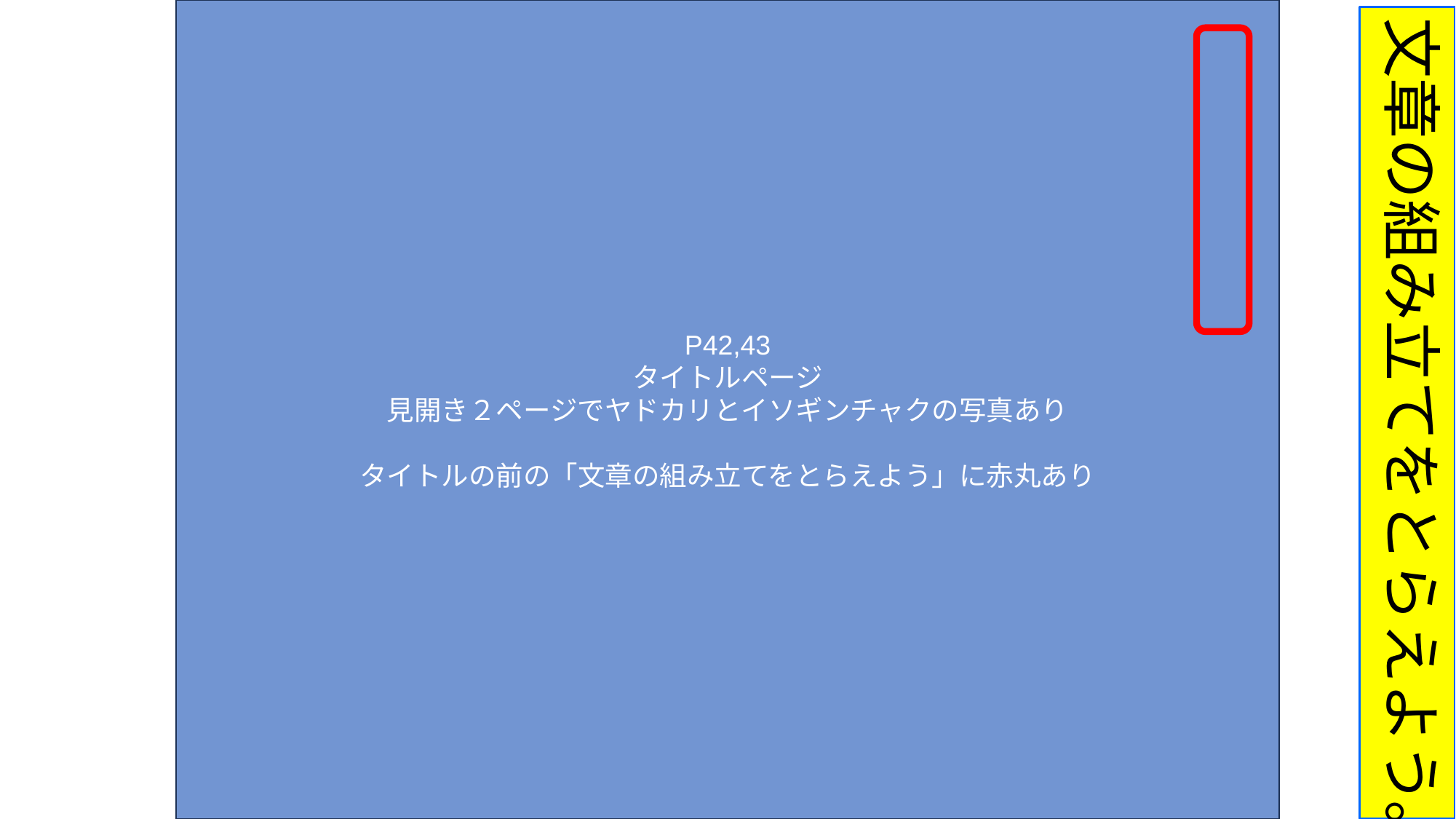

P42,43
タイトルページ
見開き２ページでヤドカリとイソギンチャクの写真あり

タイトルの前の「文章の組み立てをとらえよう」に赤丸あり
文章の組み立てをとらえよう。